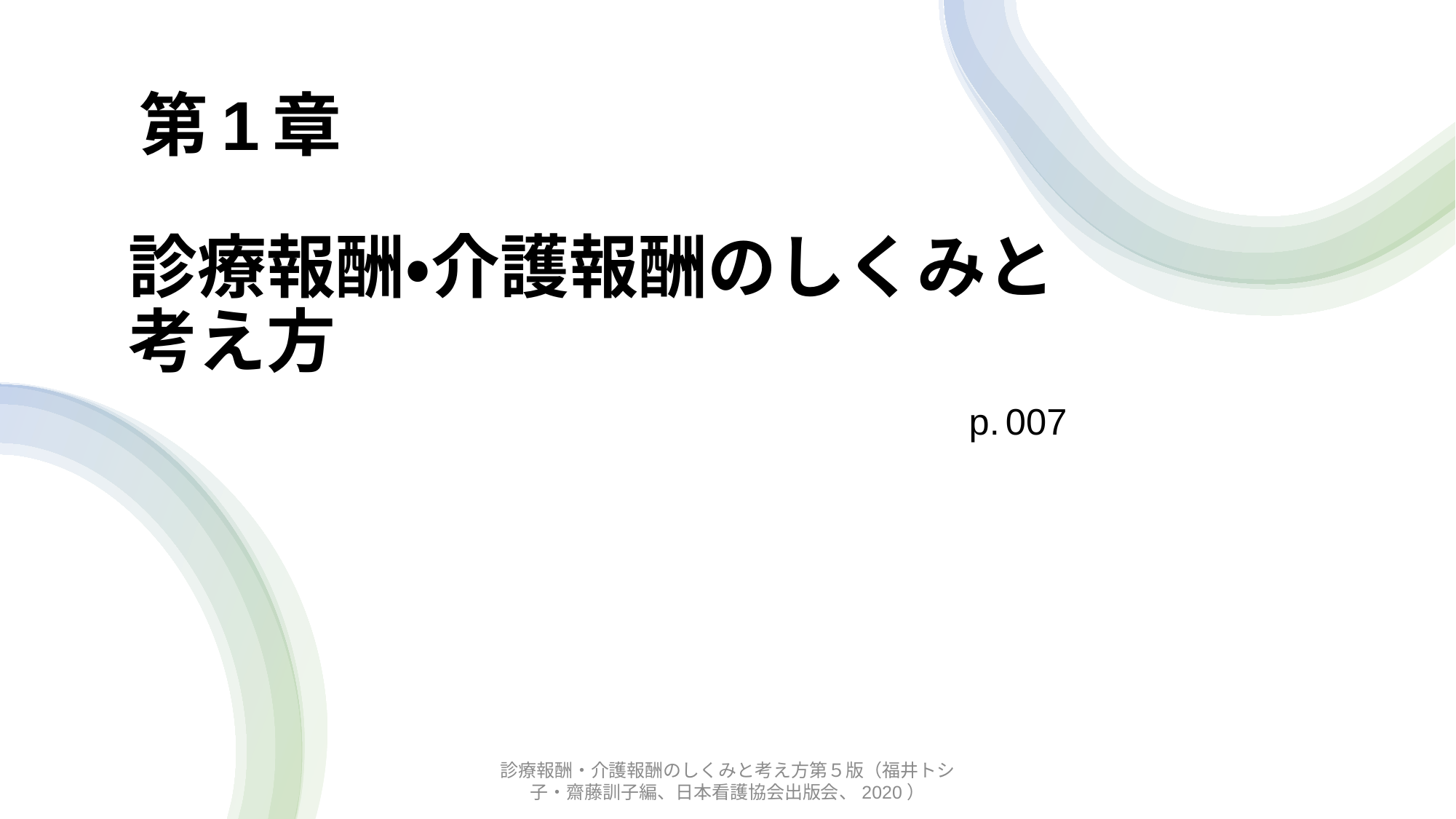

# 第1章 診療報酬・介護報酬のしくみと 考え方 　　　　　　　　                                                           p. 007

診療報酬・介護報酬のしくみと考え方第５版（福井トシ子・齋藤訓子編、日本看護協会出版会、2020）